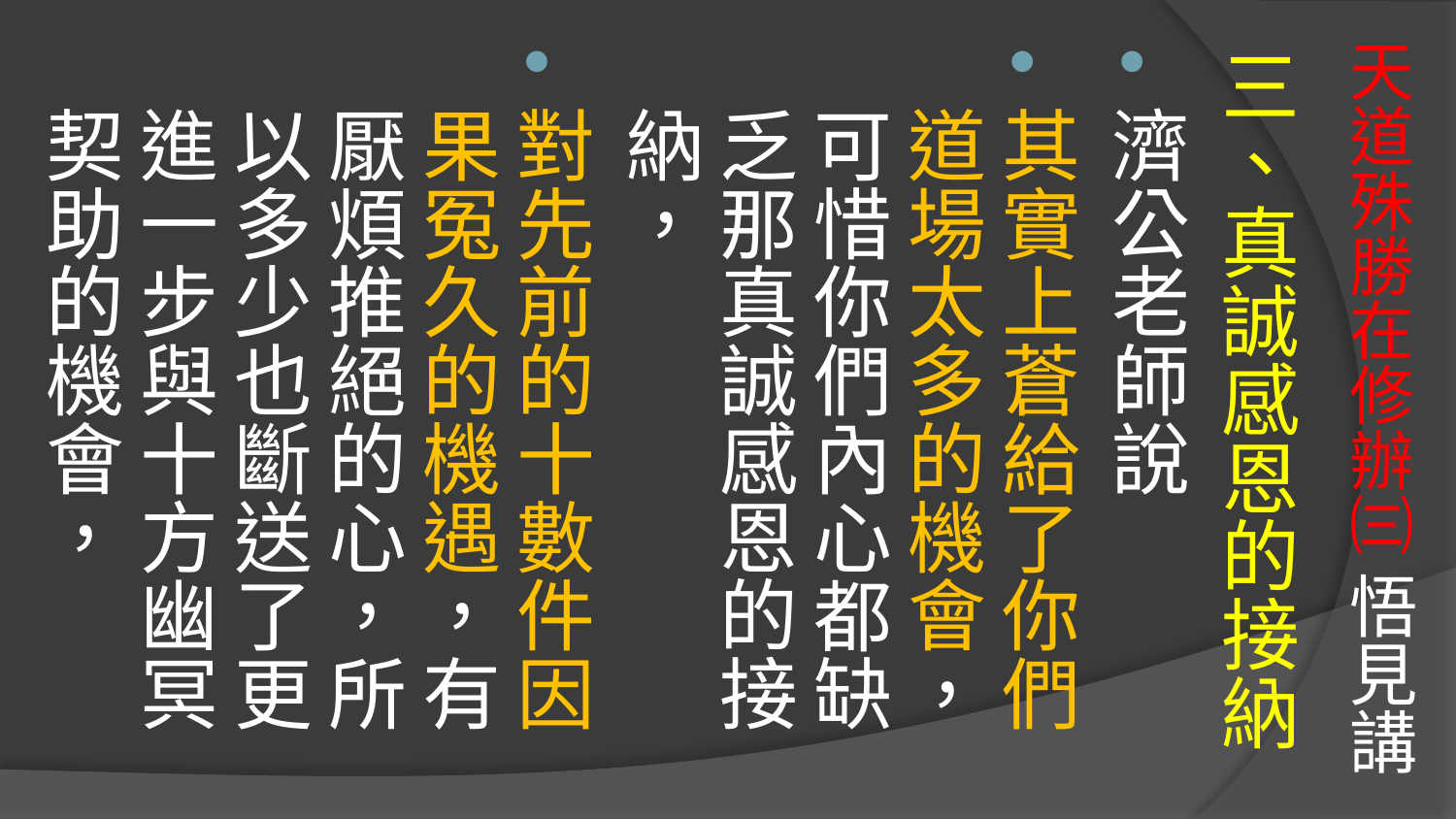

# 天道殊勝在修辦㈢ 悟見講
三、真誠感恩的接納
濟公老師說
其實上蒼給了你們道場太多的機會，可惜你們內心都缺乏那真誠感恩的接納，
對先前的十數件因果冤久的機遇，有厭煩推絕的心，所以多少也斷送了更進一步與十方幽冥契助的機會，